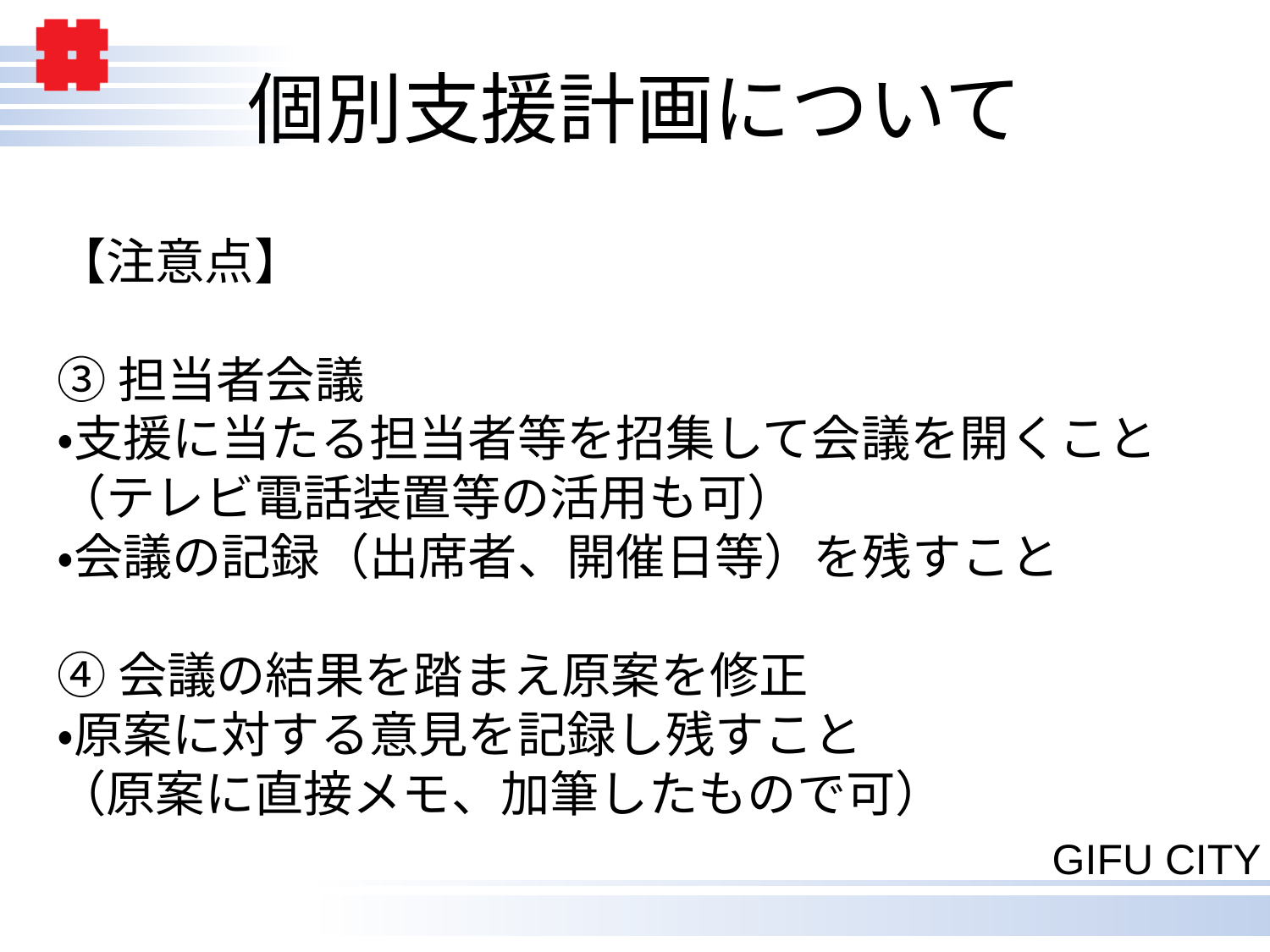

# 個別支援計画について
【注意点】

③担当者会議
・支援に当たる担当者等を招集して会議を開くこと
（テレビ電話装置等の活用も可）
・会議の記録（出席者、開催日等）を残すこと

④会議の結果を踏まえ原案を修正
・原案に対する意見を記録し残すこと
（原案に直接メモ、加筆したもので可）